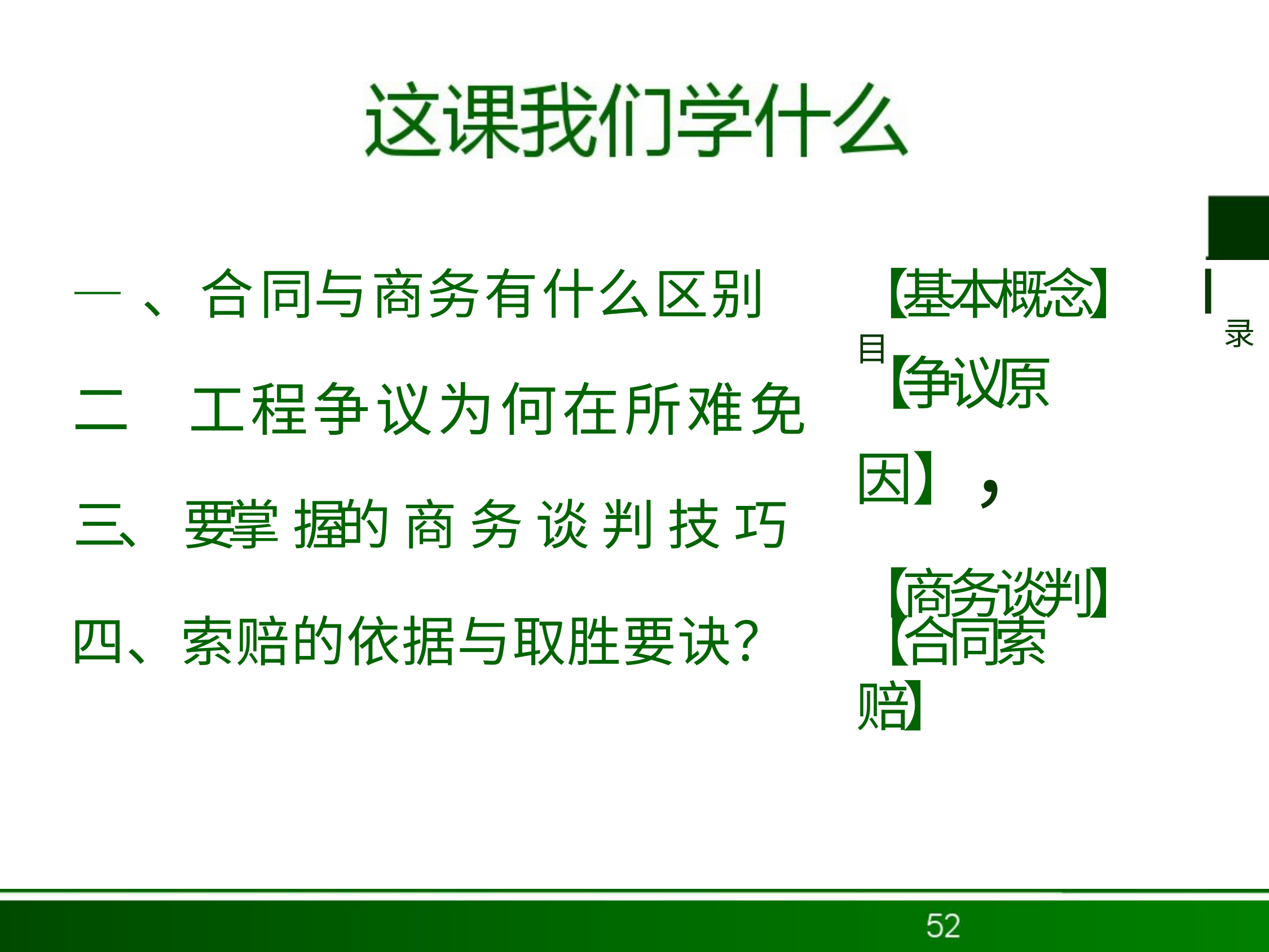

# 【基本概念】	I 目
—、合同与商务有什么区别
二	工程争议为何在所难免
三、 要掌 握的 商 务 谈 判 技 巧
录
【争议原因】，
【商务谈判】
四、索赔的依据与取胜要诀？
【合同索赔】